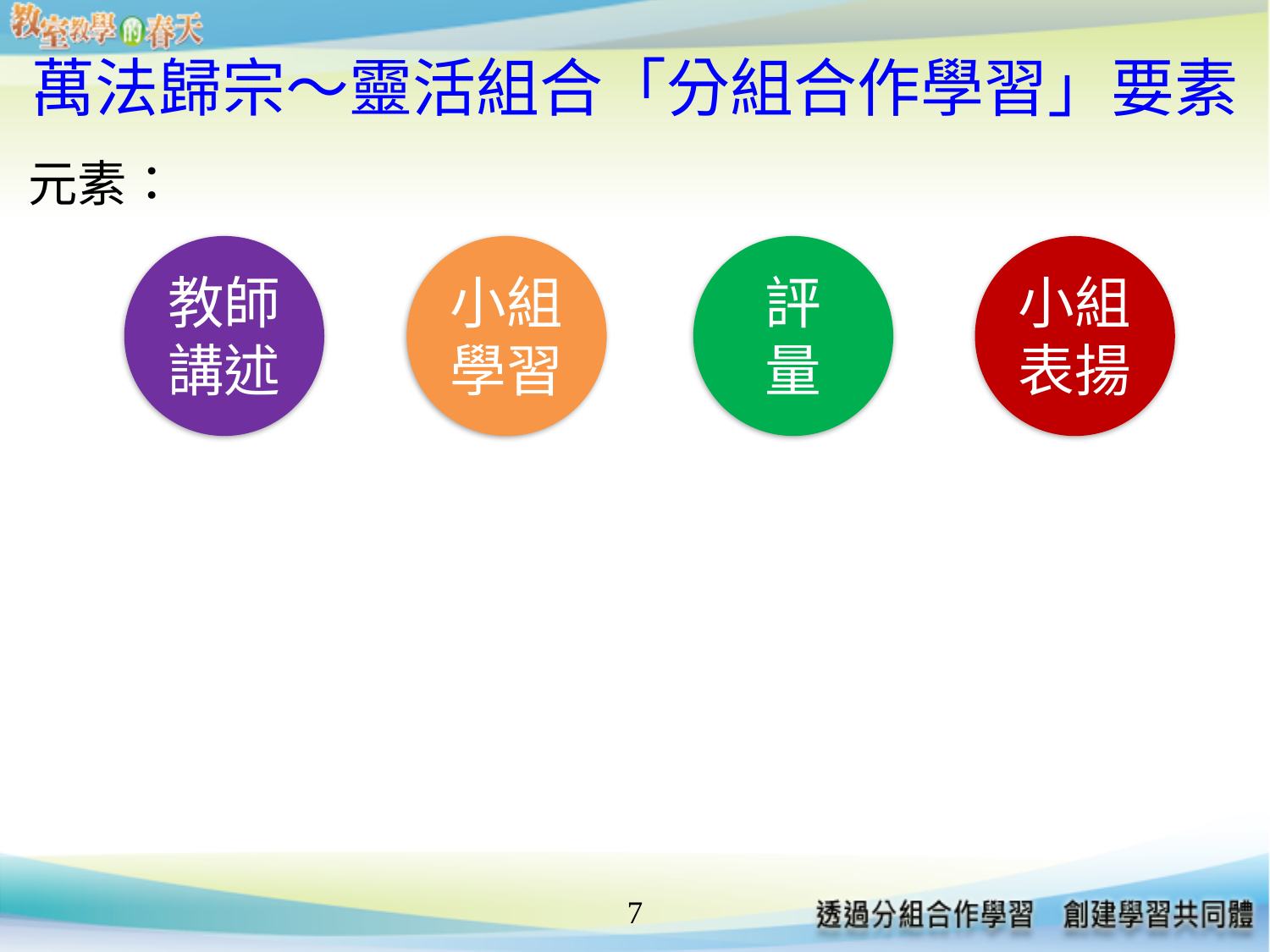

# 萬法歸宗～靈活組合「分組合作學習」要素
元素：

教師
講述

小組
學習

評量

小組
表揚
7